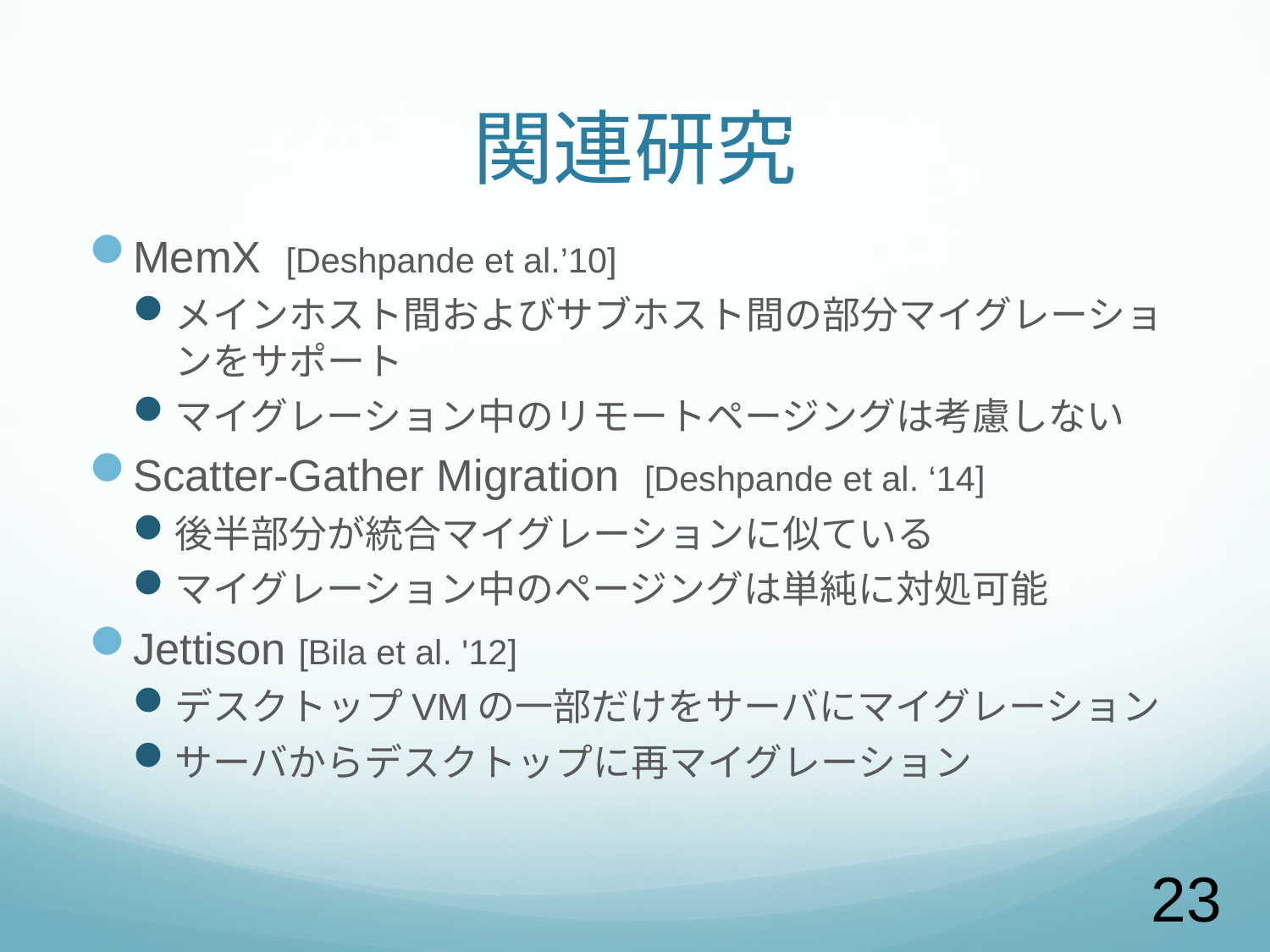

# 関連研究
MemX  [Deshpande et al.’10]
メインホスト間およびサブホスト間の部分マイグレーションをサポート
マイグレーション中のリモートページングは考慮しない
Scatter-Gather Migration  [Deshpande et al. ‘14]
後半部分が統合マイグレーションに似ている
マイグレーション中のページングは単純に対処可能
Jettison [Bila et al. '12]
デスクトップVMの一部だけをサーバにマイグレーション
サーバからデスクトップに再マイグレーション
23